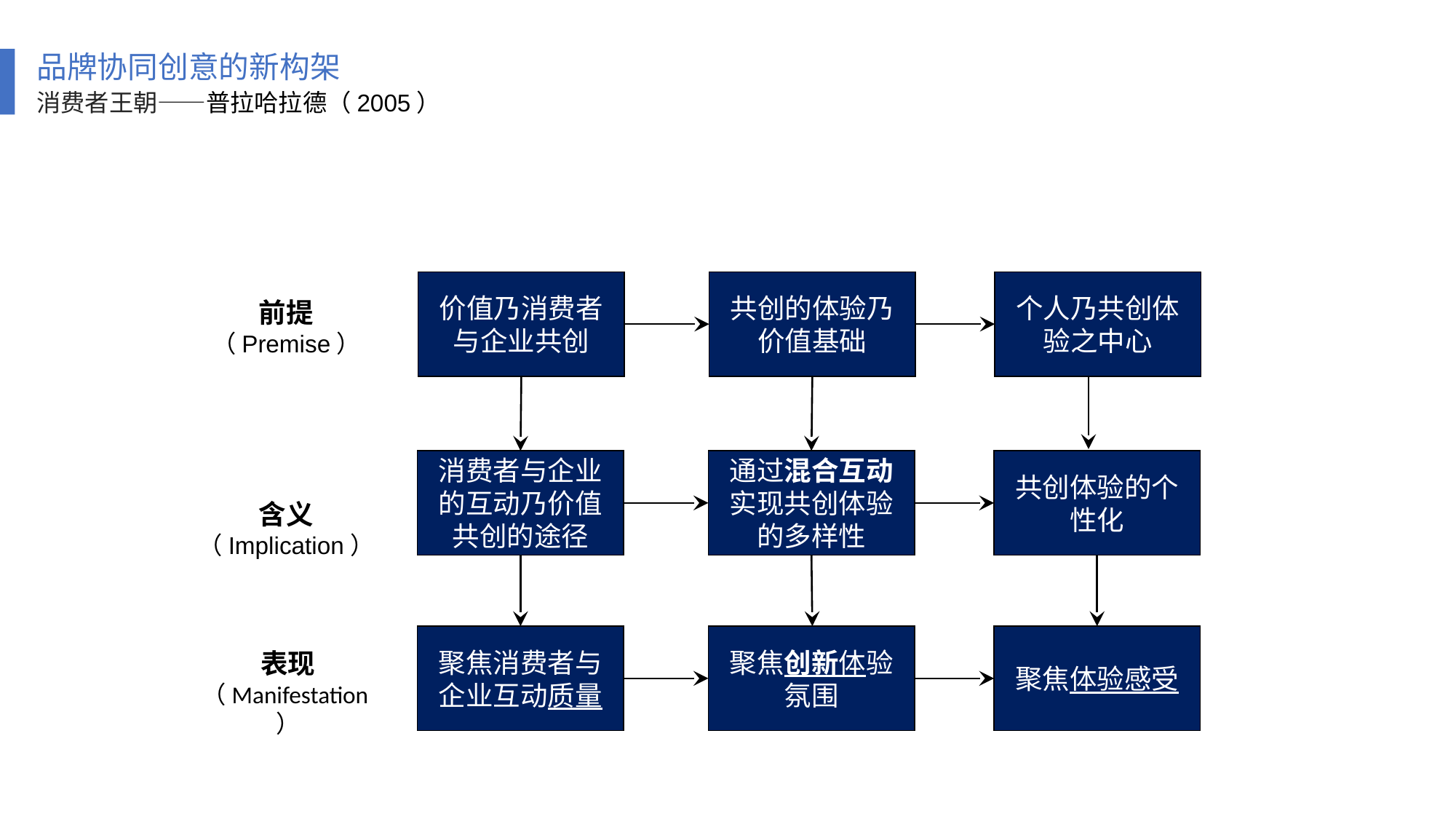

品牌协同创意的新构架
消费者王朝——普拉哈拉德（2005）
价值乃消费者与企业共创
共创的体验乃价值基础
个人乃共创体验之中心
前提
（Premise）
消费者与企业的互动乃价值共创的途径
通过混合互动实现共创体验的多样性
共创体验的个性化
含义（Implication）
聚焦消费者与企业互动质量
聚焦创新体验氛围
聚焦体验感受
表现（Manifestation）